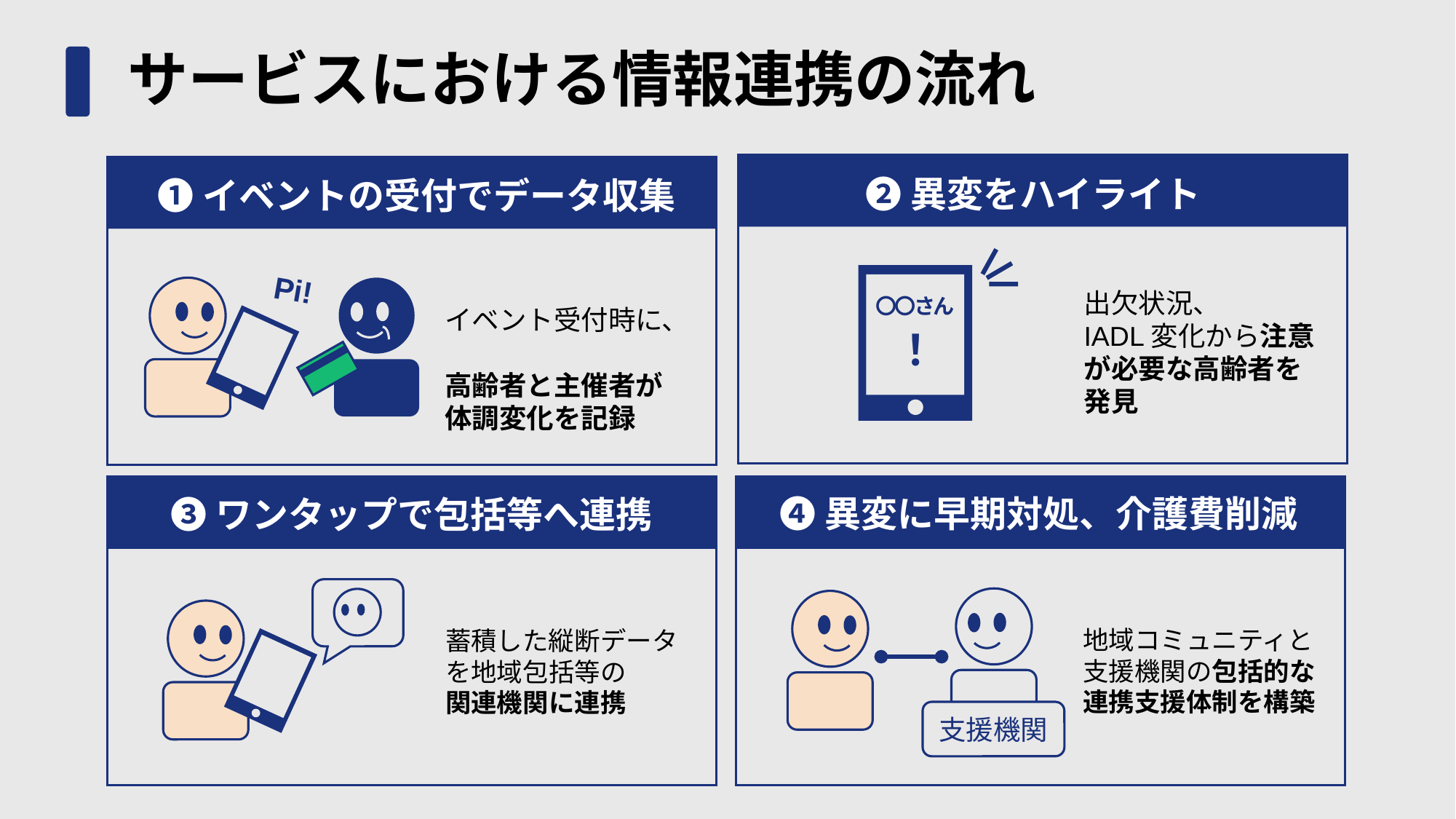

# サービスにおける情報連携の流れ

❷異変をハイライト
❶イベントの受付でデータ収集

〇〇さん
！
Pi!

出欠状況、
IADL変化から注意が必要な高齢者を発見
イベント受付時に、
高齢者と主催者が
体調変化を記録

❹異変に早期対処、介護費削減
❸ワンタップで包括等へ連携

地域コミュニティと支援機関の包括的な連携支援体制を構築
蓄積した縦断データを地域包括等の
関連機関に連携

支援機関